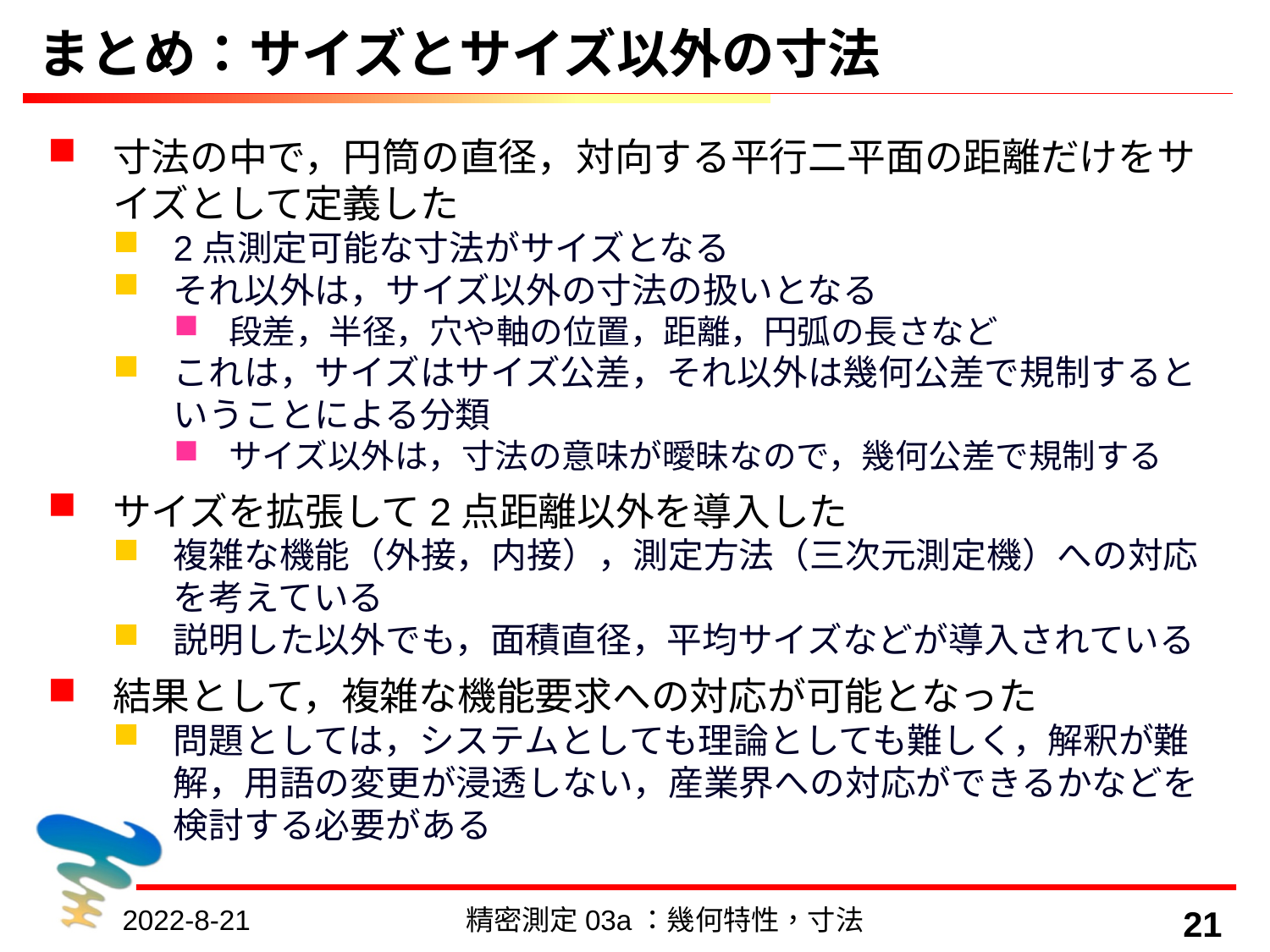

# まとめ：サイズとサイズ以外の寸法
寸法の中で，円筒の直径，対向する平行二平面の距離だけをサイズとして定義した
2点測定可能な寸法がサイズとなる
それ以外は，サイズ以外の寸法の扱いとなる
段差，半径，穴や軸の位置，距離，円弧の長さなど
これは，サイズはサイズ公差，それ以外は幾何公差で規制するということによる分類
サイズ以外は，寸法の意味が曖昧なので，幾何公差で規制する
サイズを拡張して2点距離以外を導入した
複雑な機能（外接，内接），測定方法（三次元測定機）への対応を考えている
説明した以外でも，面積直径，平均サイズなどが導入されている
結果として，複雑な機能要求への対応が可能となった
問題としては，システムとしても理論としても難しく，解釈が難解，用語の変更が浸透しない，産業界への対応ができるかなどを検討する必要がある

2022-8-21
精密測定03a：幾何特性，寸法
21